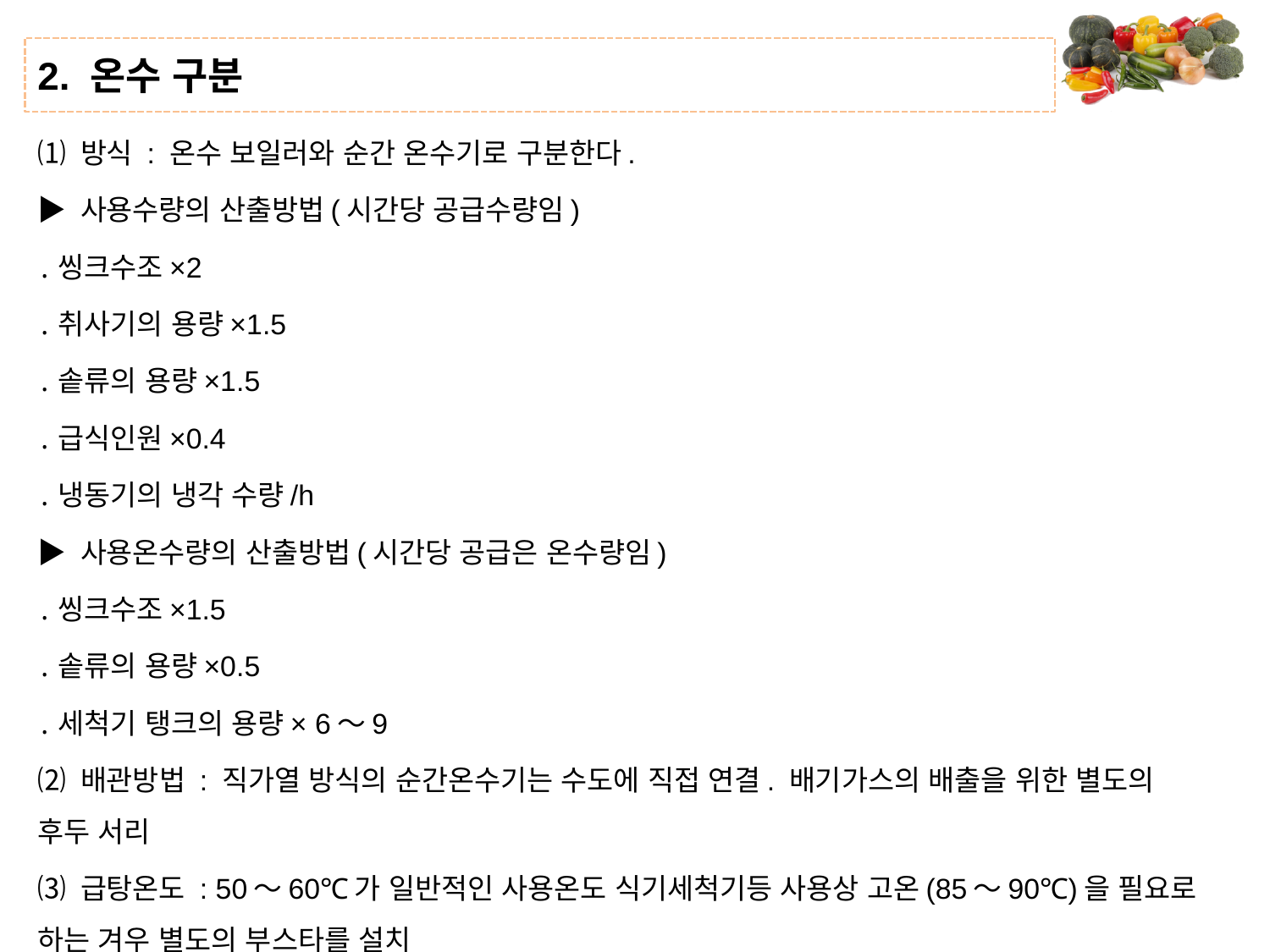

# 2. 온수 구분
⑴ 방식 : 온수 보일러와 순간 온수기로 구분한다.
▶ 사용수량의 산출방법(시간당 공급수량임)
․씽크수조×2
․취사기의 용량×1.5
․솥류의 용량×1.5
․급식인원×0.4
․냉동기의 냉각 수량/h
▶ 사용온수량의 산출방법(시간당 공급은 온수량임)
․씽크수조×1.5
․솥류의 용량×0.5
․세척기 탱크의 용량× 6～9
⑵ 배관방법 : 직가열 방식의 순간온수기는 수도에 직접 연결. 배기가스의 배출을 위한 별도의 후두 서리
⑶ 급탕온도 : 50～60℃가 일반적인 사용온도 식기세척기등 사용상 고온(85～90℃)을 필요로 하는 겨우 별도의 부스타를 설치